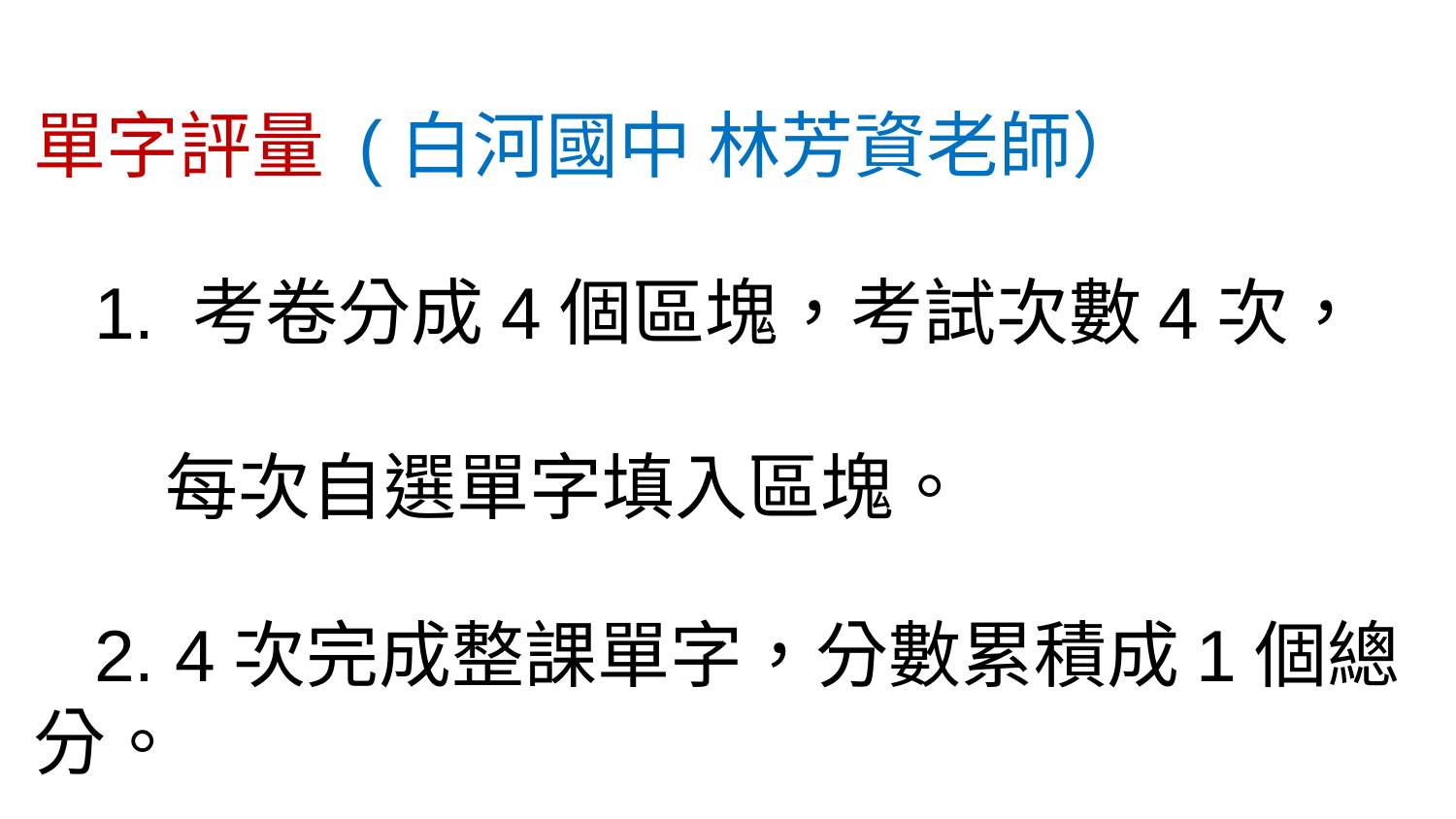

單字評量 (白河國中 林芳資老師）

   1. 考卷分成4個區塊，考試次數4次，
       每次自選單字填入區塊。

   2. 4次完成整課單字，分數累積成1個總分。